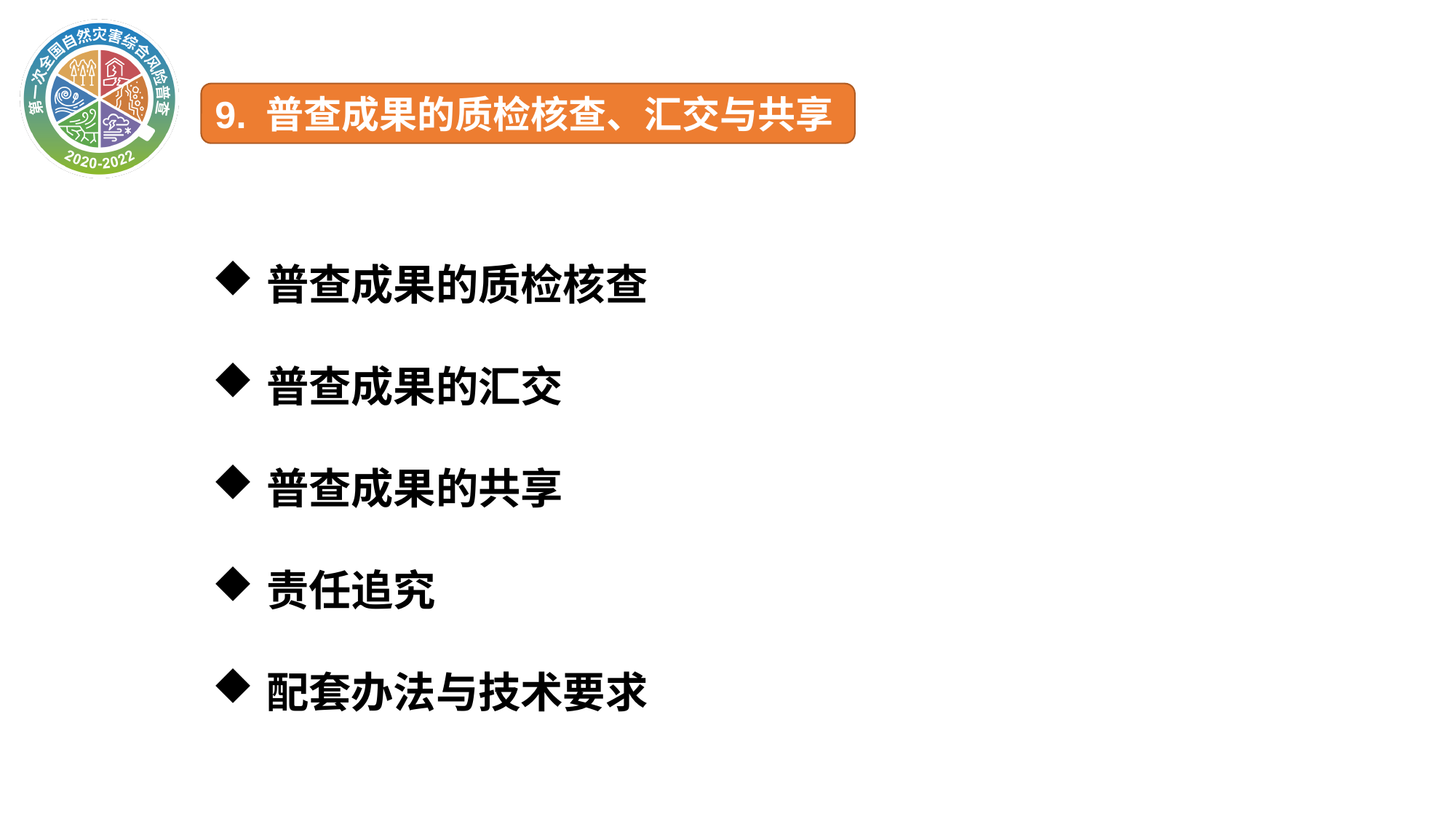

9. 普查成果的质检核查、汇交与共享
普查成果的质检核查
普查成果的汇交
普查成果的共享
责任追究
配套办法与技术要求